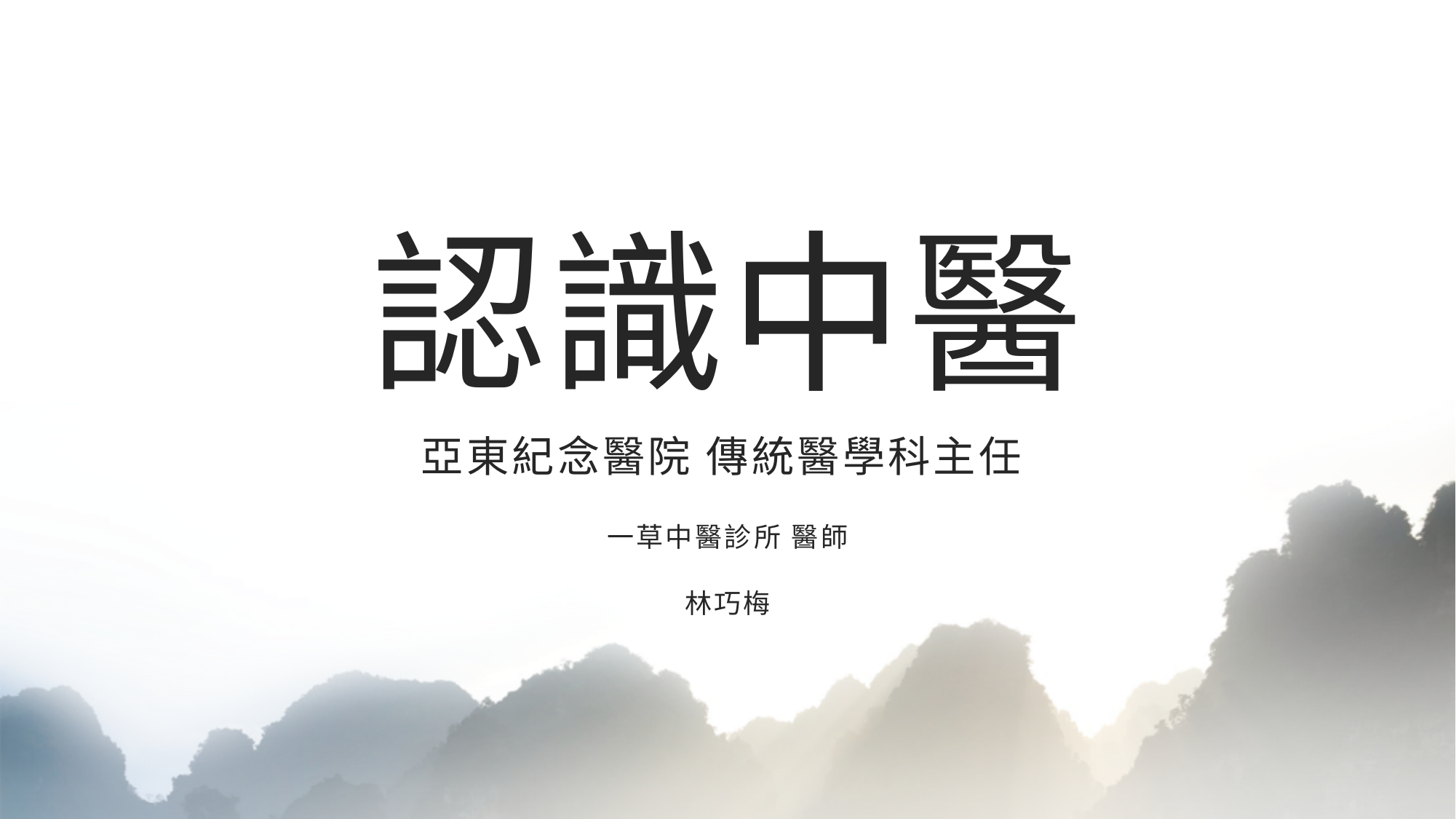

# 認識中醫
亞東紀念醫院 傳統醫學科主任

一草中醫診所 醫師
林巧梅